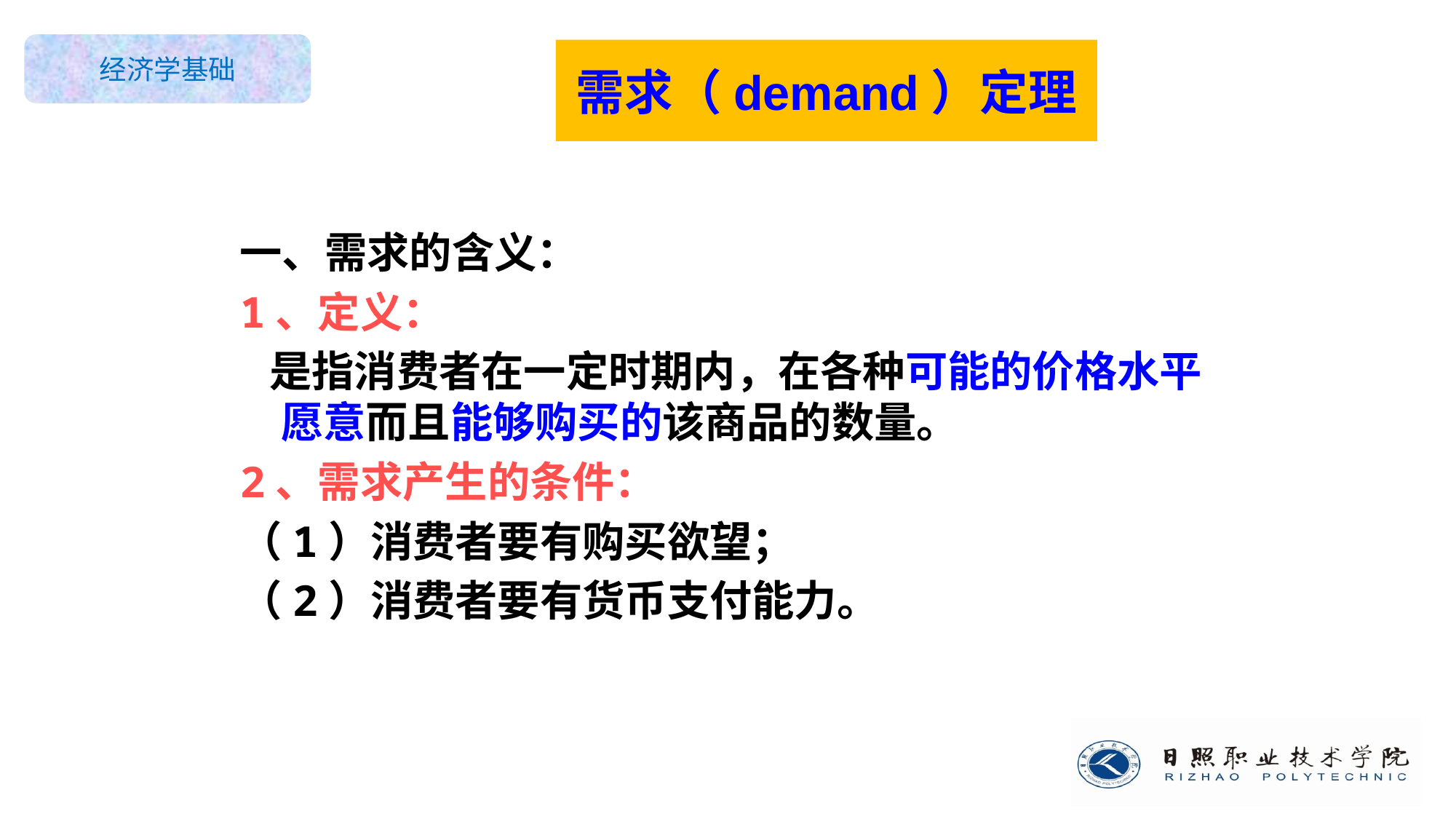

# 需求（demand）定理
一、需求的含义：
1、定义：
  是指消费者在一定时期内，在各种可能的价格水平愿意而且能够购买的该商品的数量。
2、需求产生的条件：
（1）消费者要有购买欲望；
（2）消费者要有货币支付能力。